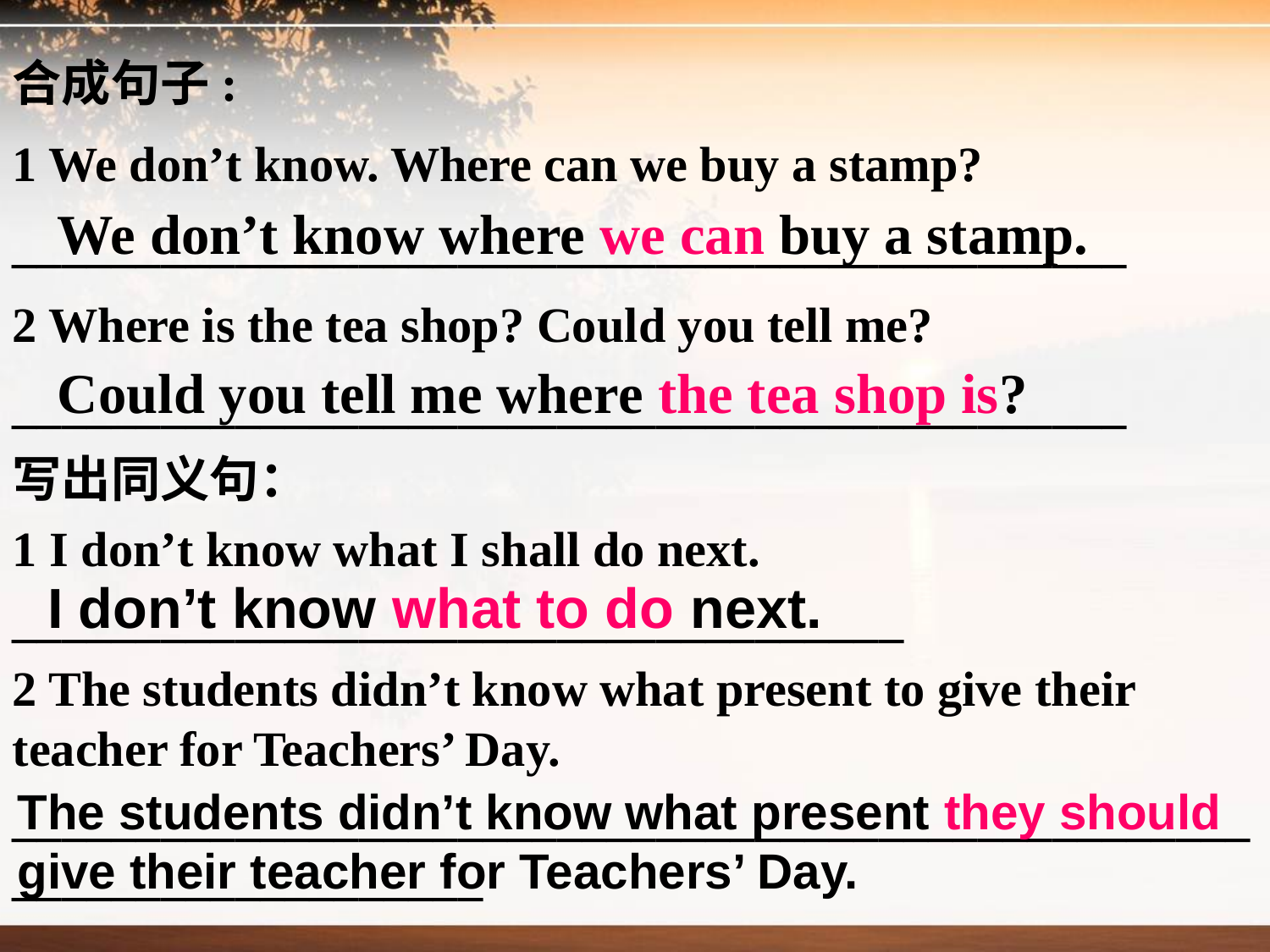

合成句子:
1 We don’t know. Where can we buy a stamp?
_____________________________________________
2 Where is the tea shop? Could you tell me?
_____________________________________________
We don’t know where we can buy a stamp.
Could you tell me where the tea shop is?
写出同义句：
1 I don’t know what I shall do next.
____________________________________
2 The students didn’t know what present to give their teacher for Teachers’ Day.
_____________________________________________________________________
I don’t know what to do next.
The students didn’t know what present they should give their teacher for Teachers’ Day.